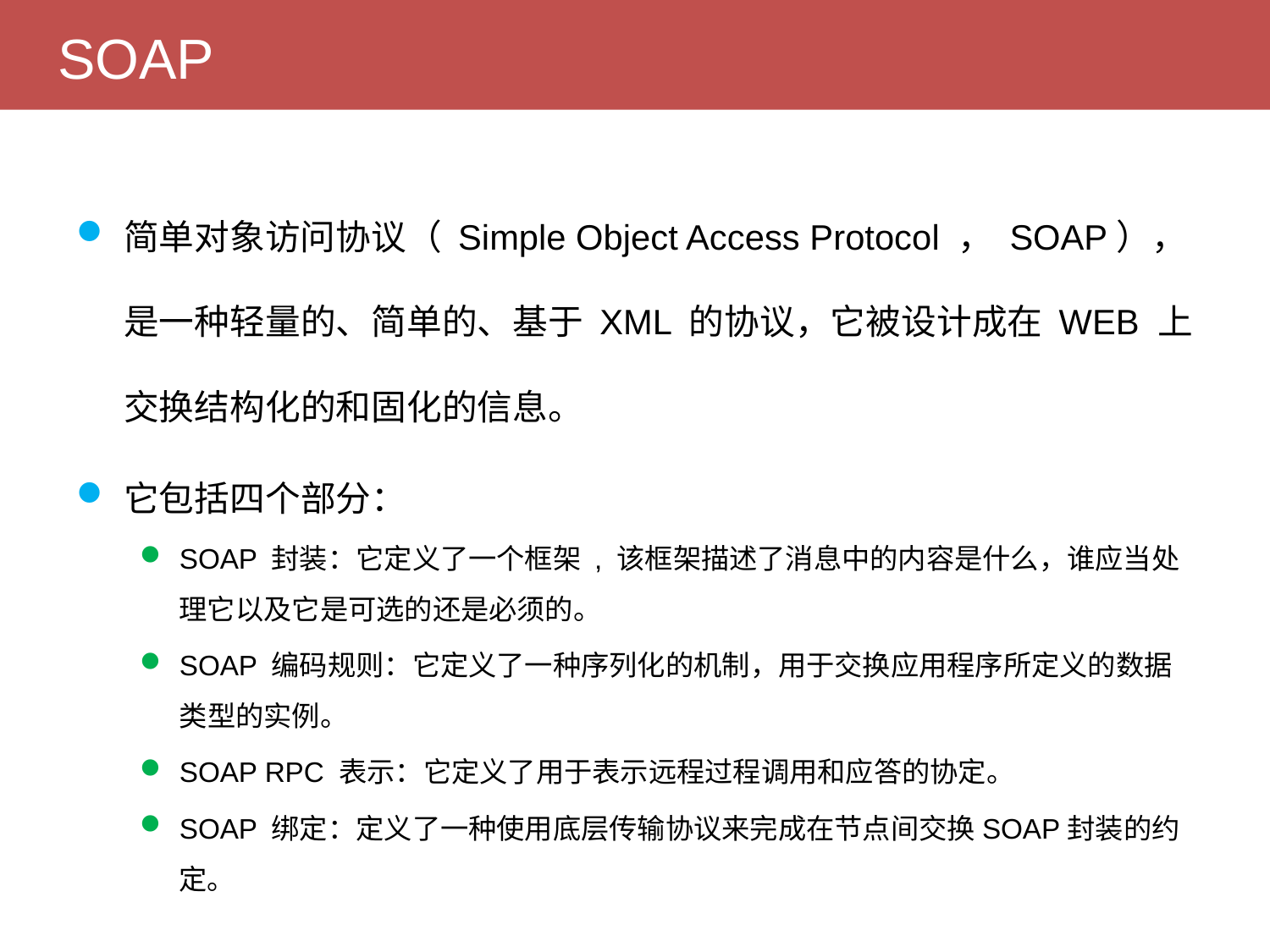

# SOAP
简单对象访问协议（ Simple Object Access Protocol ， SOAP），是一种轻量的、简单的、基于 XML 的协议，它被设计成在 WEB 上交换结构化的和固化的信息。
它包括四个部分：
SOAP 封装：它定义了一个框架 , 该框架描述了消息中的内容是什么，谁应当处理它以及它是可选的还是必须的。
SOAP 编码规则：它定义了一种序列化的机制，用于交换应用程序所定义的数据类型的实例。
SOAP RPC 表示：它定义了用于表示远程过程调用和应答的协定。
SOAP 绑定：定义了一种使用底层传输协议来完成在节点间交换SOAP封装的约定。